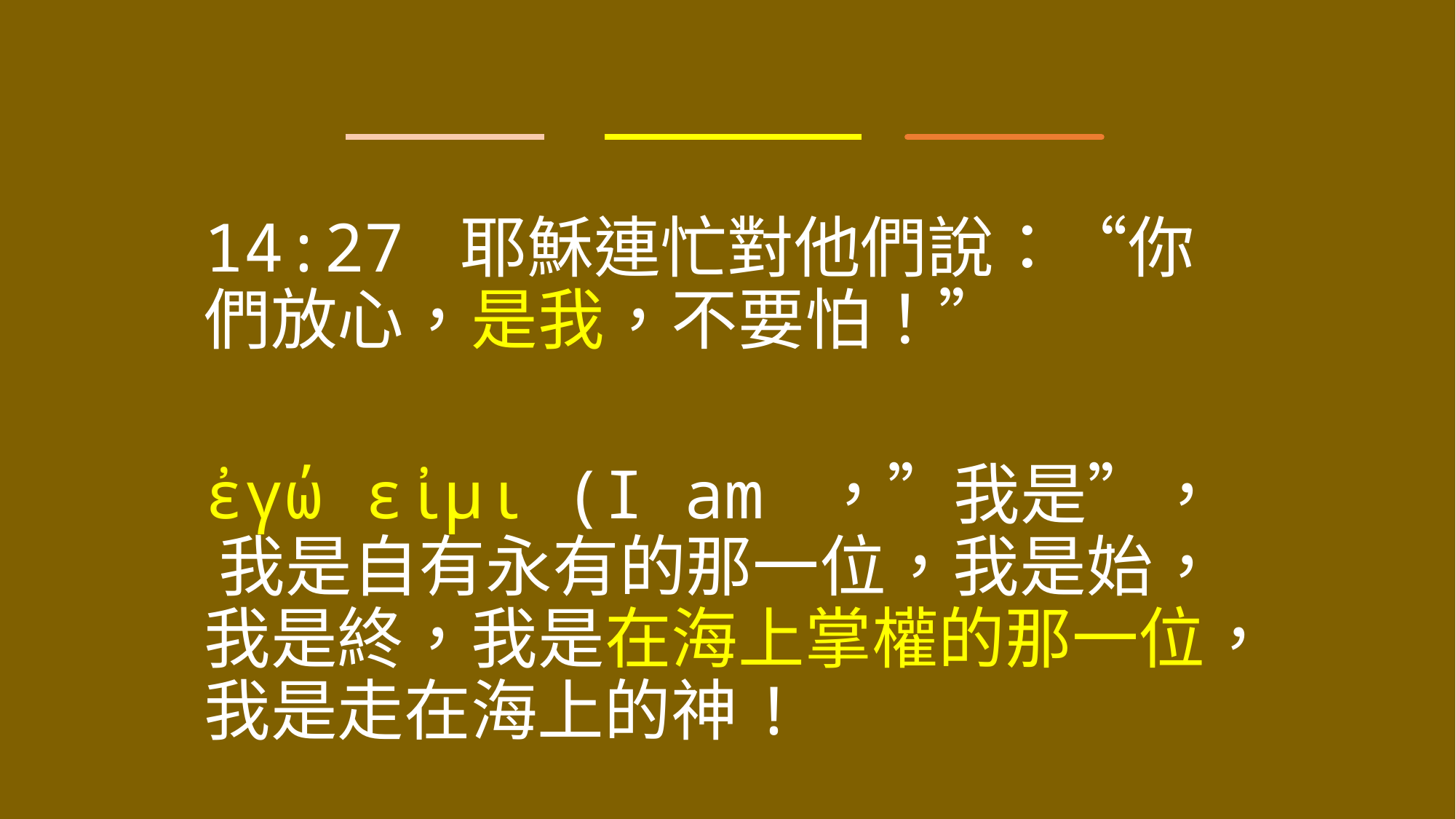

14:27 耶穌連忙對他們說：“你們放心，是我，不要怕！”

ἐγώ εἰμι (I am ，”我是”， 我是自有永有的那一位，我是始，我是終，我是在海上掌權的那一位，我是走在海上的神!